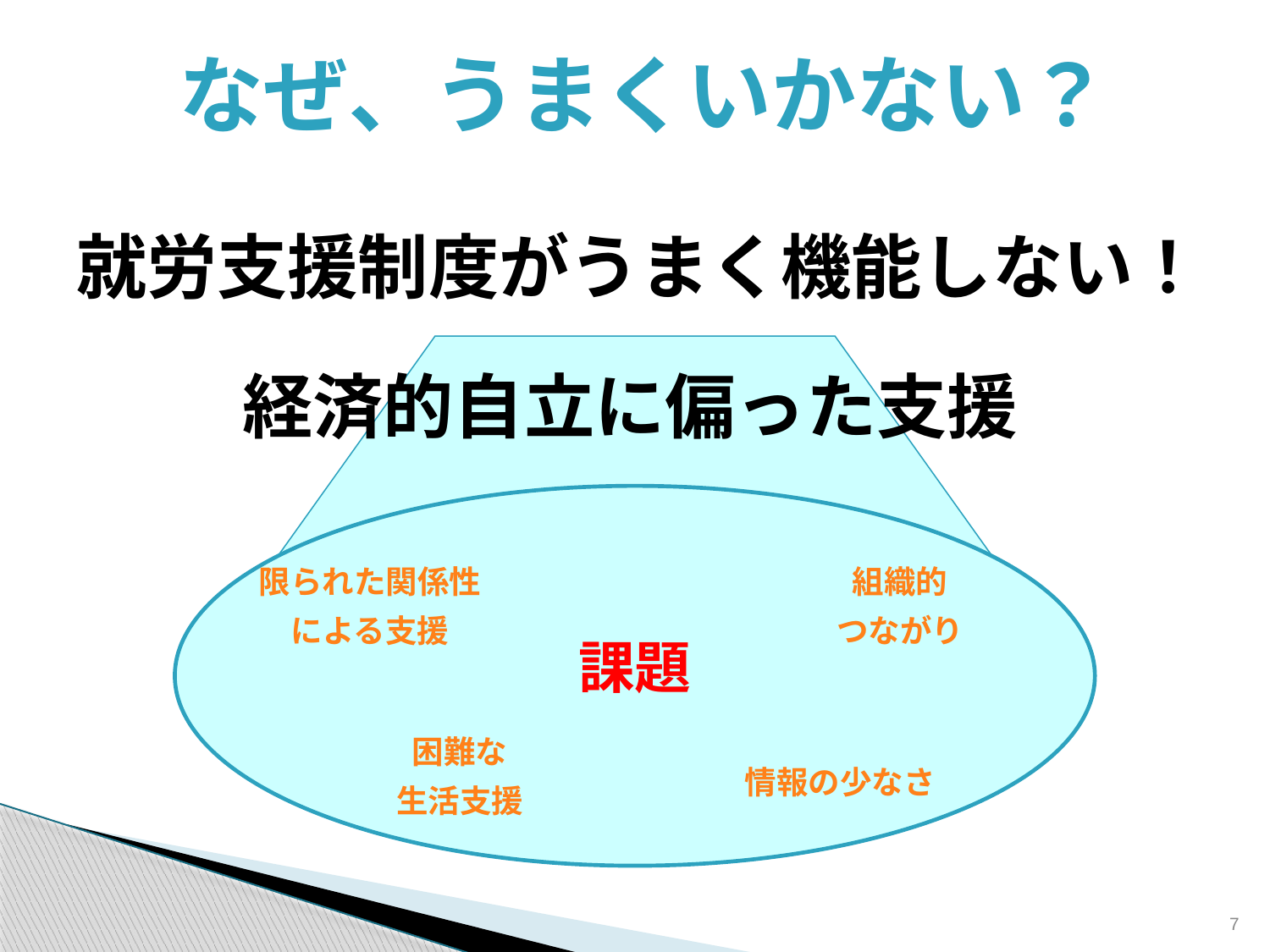

なぜ、うまくいかない？
就労支援制度がうまく機能しない！

経済的自立に偏った支援

限られた関係性
による支援
組織的
つながり
課題
困難な
生活支援
情報の少なさ
7